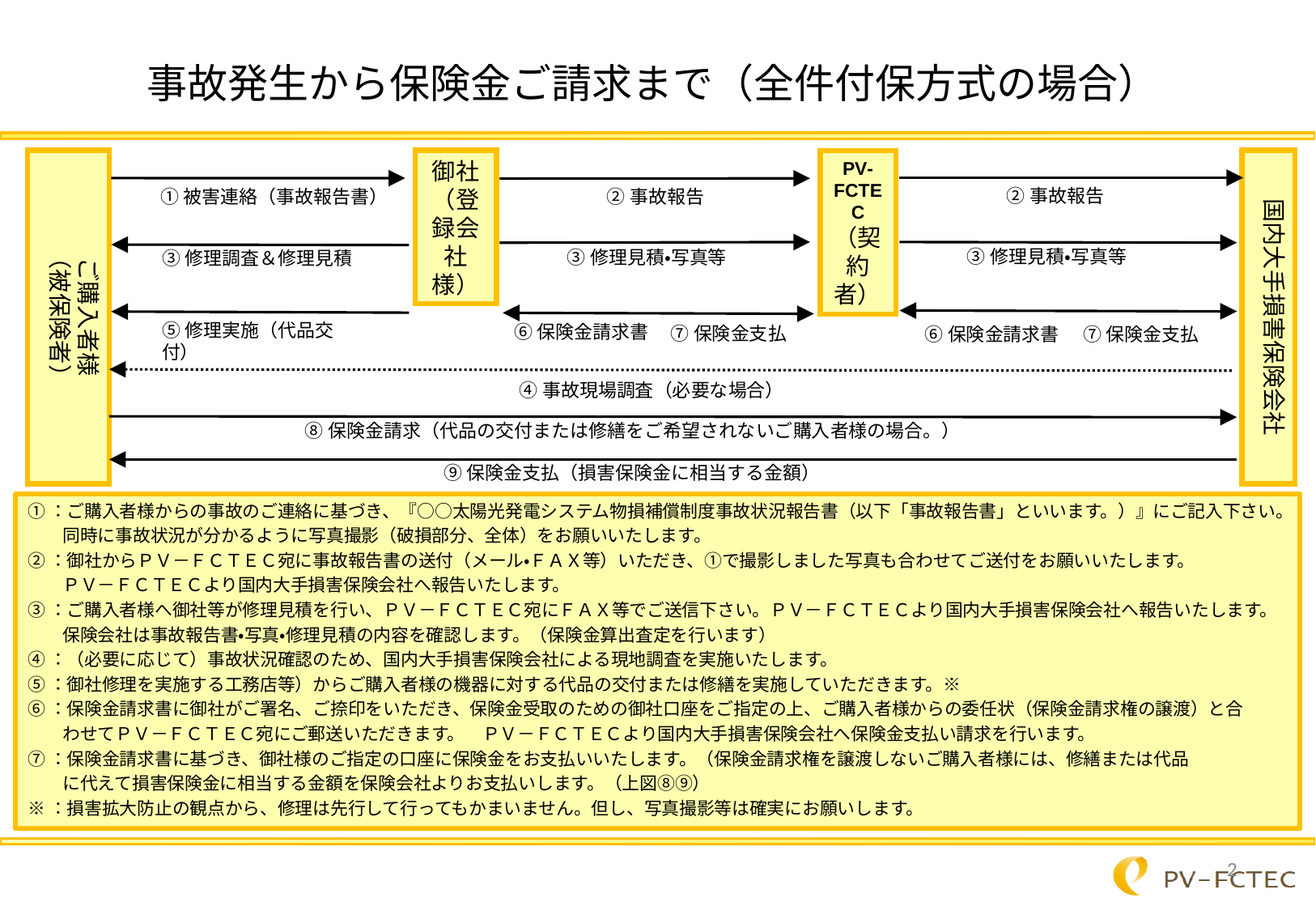

# 事故発生から保険金ご請求まで（全件付保方式の場合）
御社
（登録会社様）
PV‐FCTEC
（契約者）
ご購入者様
（被保険者）
国内大手損害保険会社

②事故報告
①被害連絡（事故報告書）
②事故報告

③修理見積・写真等
③修理見積・写真等
③修理調査＆修理見積

⑤修理実施（代品交付）
⑥保険金請求書
⑦保険金支払
⑥保険金請求書
⑦保険金支払

④事故現場調査（必要な場合）

⑧保険金請求（代品の交付または修繕をご希望されないご購入者様の場合。）

⑨保険金支払（損害保険金に相当する金額）
①：ご購入者様からの事故のご連絡に基づき、『○○太陽光発電システム物損補償制度事故状況報告書（以下「事故報告書」といいます。）』にご記入下さい。
　　同時に事故状況が分かるように写真撮影（破損部分、全体）をお願いいたします。
②：御社からＰＶ－ＦＣＴＥＣ宛に事故報告書の送付（メール・ＦＡＸ等）いただき、①で撮影しました写真も合わせてご送付をお願いいたします。
　　ＰＶ－ＦＣＴＥＣより国内大手損害保険会社へ報告いたします。
③：ご購入者様へ御社等が修理見積を行い、ＰＶ－ＦＣＴＥＣ宛にＦＡＸ等でご送信下さい。ＰＶ－ＦＣＴＥＣより国内大手損害保険会社へ報告いたします。
　　保険会社は事故報告書・写真・修理見積の内容を確認します。（保険金算出査定を行います）
④：（必要に応じて）事故状況確認のため、国内大手損害保険会社による現地調査を実施いたします。
⑤：御社修理を実施する工務店等）からご購入者様の機器に対する代品の交付または修繕を実施していただきます。※
⑥：保険金請求書に御社がご署名、ご捺印をいただき、保険金受取のための御社口座をご指定の上、ご購入者様からの委任状（保険金請求権の譲渡）と合
　　わせてＰＶ－ＦＣＴＥＣ宛にご郵送いただきます。　ＰＶ－ＦＣＴＥＣより国内大手損害保険会社へ保険金支払い請求を行います。
⑦：保険金請求書に基づき、御社様のご指定の口座に保険金をお支払いいたします。（保険金請求権を譲渡しないご購入者様には、修繕または代品
　　に代えて損害保険金に相当する金額を保険会社よりお支払いします。（上図⑧⑨）
※：損害拡大防止の観点から、修理は先行して行ってもかまいません。但し、写真撮影等は確実にお願いします。

2